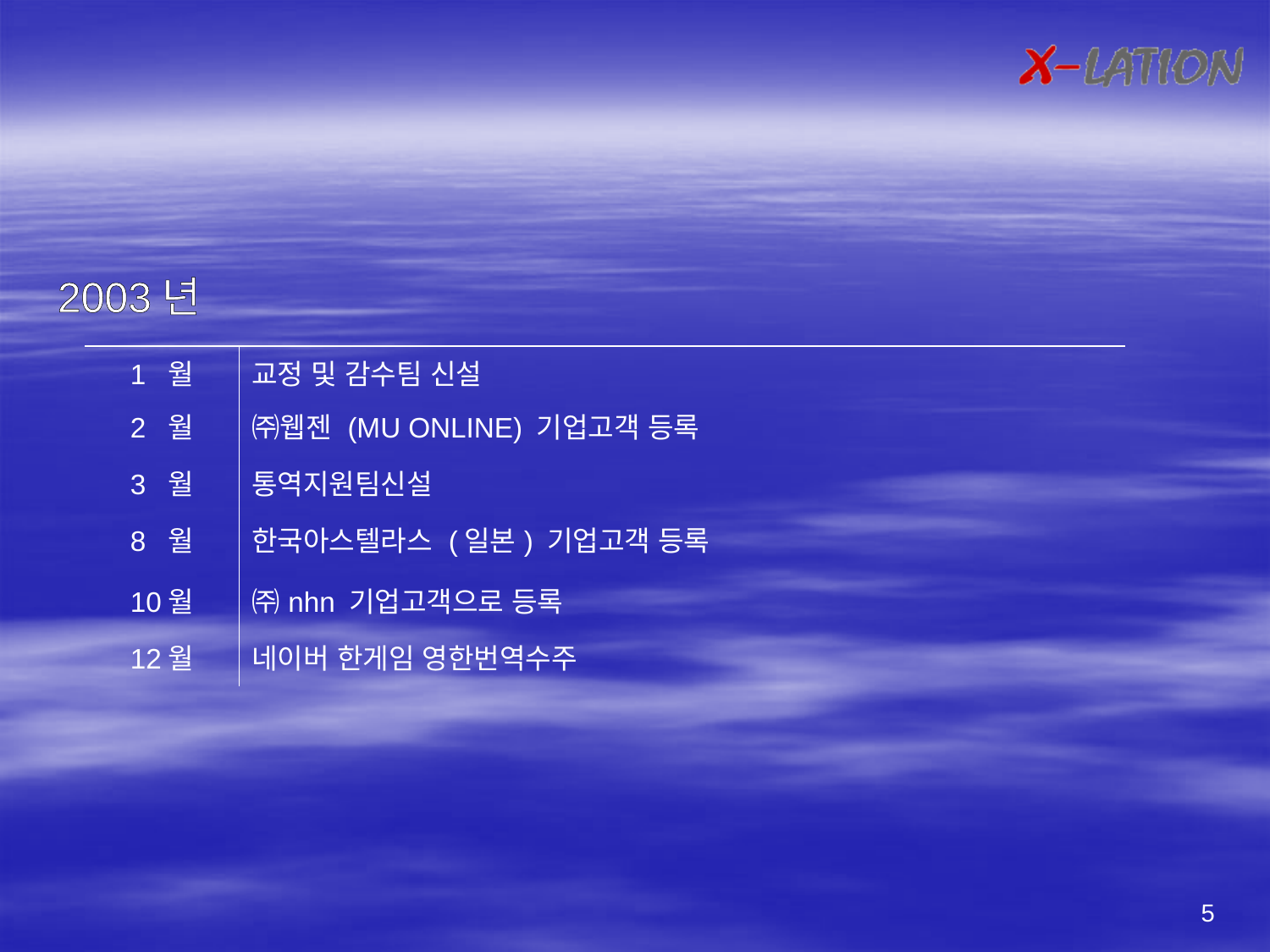

2003년
| 1 월 | 교정 및 감수팀 신설 |
| --- | --- |
| 2 월 | ㈜웹젠 (MU ONLINE) 기업고객 등록 |
| 3 월 | 통역지원팀신설 |
| 8 월 | 한국아스텔라스 (일본) 기업고객 등록 |
| 10월 | ㈜nhn 기업고객으로 등록 |
| 12월 | 네이버 한게임 영한번역수주 |
|  |  |
|  |  |
|  |  |
5